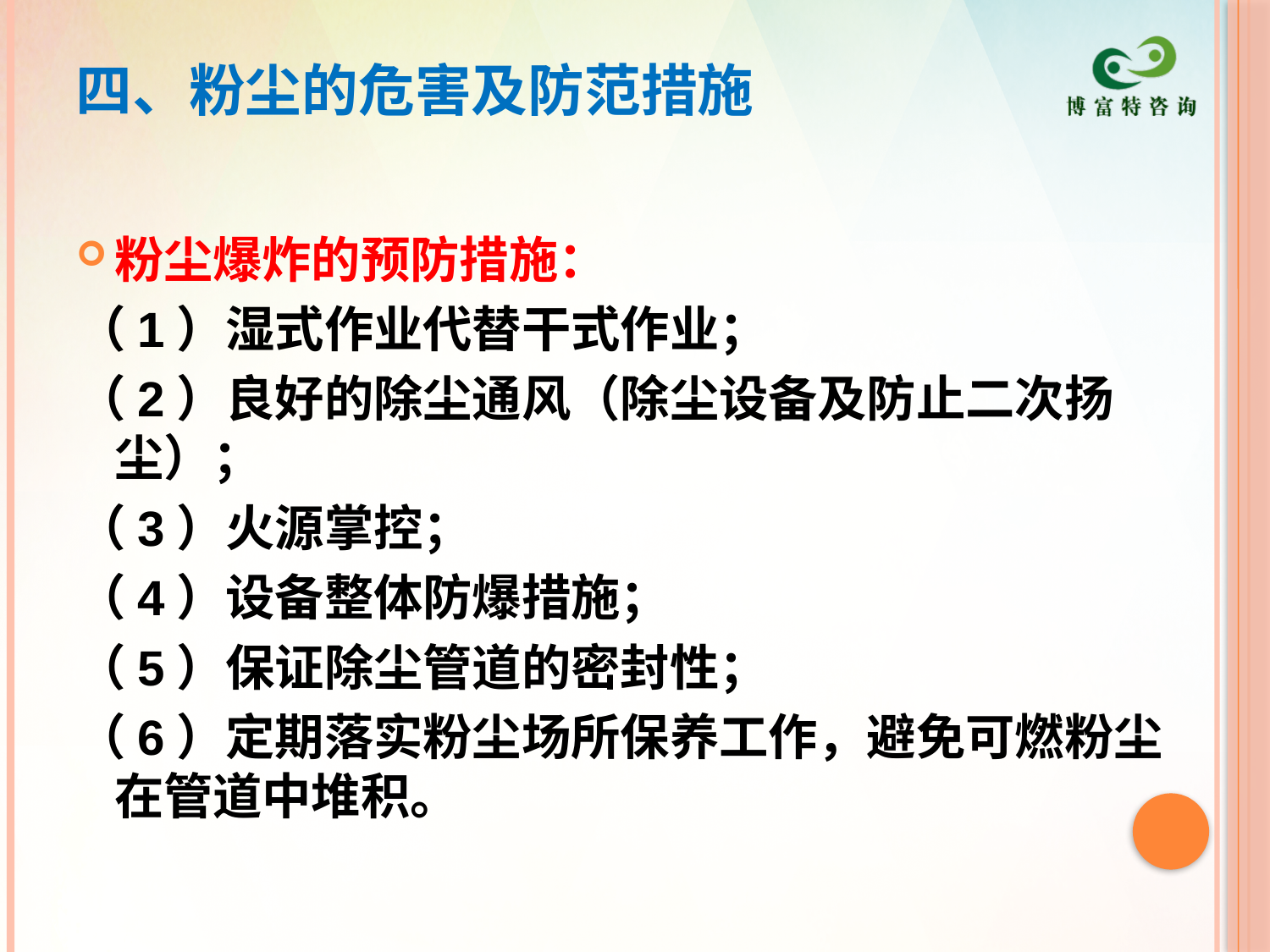

# 四、粉尘的危害及防范措施
粉尘爆炸的预防措施：
（1）湿式作业代替干式作业；
（2）良好的除尘通风（除尘设备及防止二次扬尘）；
（3）火源掌控；
（4）设备整体防爆措施；
（5）保证除尘管道的密封性；
（6）定期落实粉尘场所保养工作，避免可燃粉尘在管道中堆积。